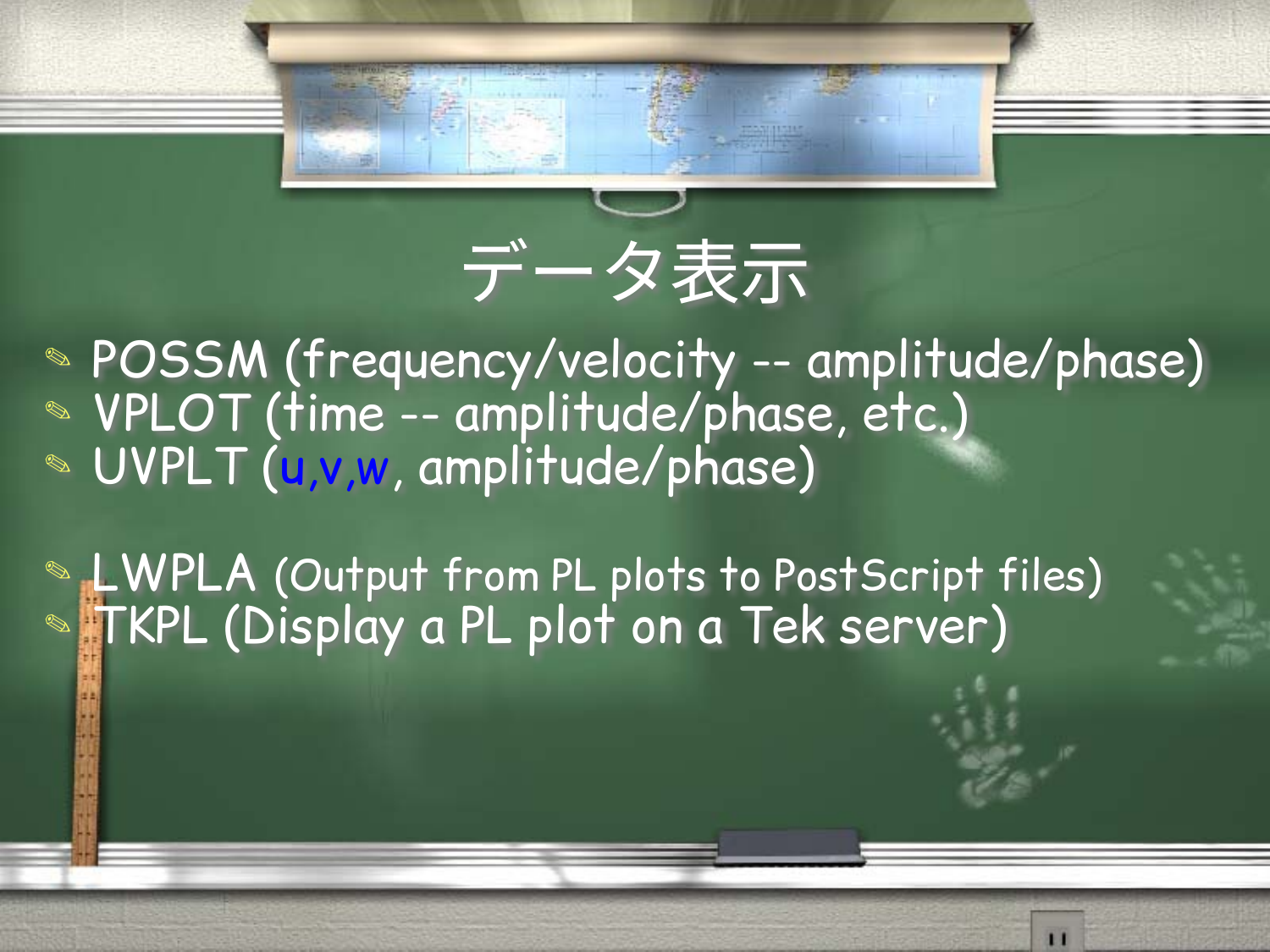

# データ表示
POSSM (frequency/velocity -- amplitude/phase)
VPLOT (time -- amplitude/phase, etc.)
UVPLT (u,v,w, amplitude/phase)

LWPLA (Output from PL plots to PostScript files)
TKPL (Display a PL plot on a Tek server)